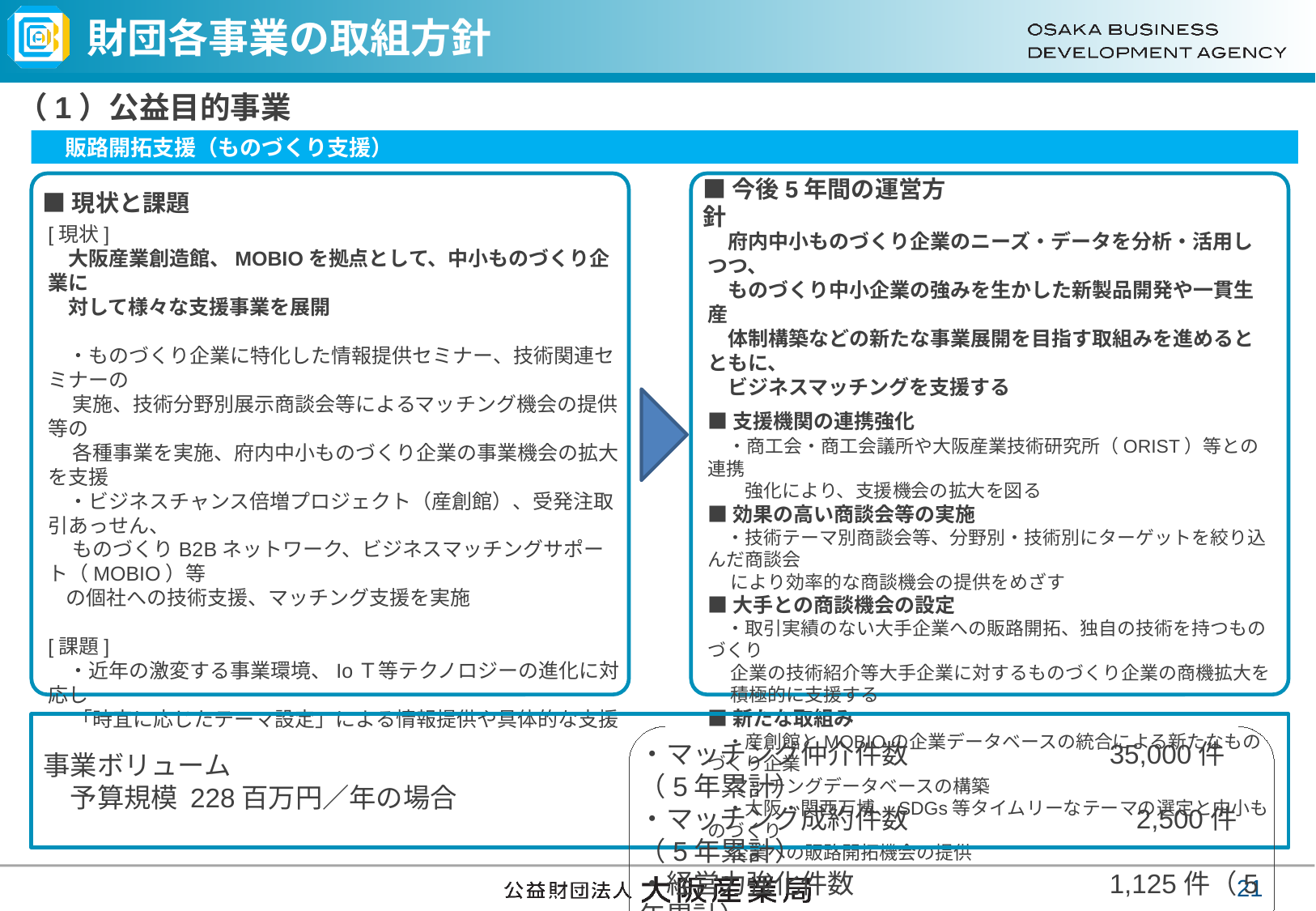

# 財団各事業の取組方針
（1）公益目的事業
　販路開拓支援（ものづくり支援）

■現状と課題
■今後5年間の運営方針
[現状]
　大阪産業創造館、MOBIOを拠点として、中小ものづくり企業に
　対して様々な支援事業を展開

　・ものづくり企業に特化した情報提供セミナー、技術関連セミナーの
　 実施、技術分野別展示商談会等によるマッチング機会の提供等の
　 各種事業を実施、府内中小ものづくり企業の事業機会の拡大を支援
　・ビジネスチャンス倍増プロジェクト（産創館）、受発注取引あっせん、
　 ものづくりB2Bネットワーク、ビジネスマッチングサポート（MOBIO）等
   の個社への技術支援、マッチング支援を実施

[課題]
　・近年の激変する事業環境、IoＴ等テクノロジーの進化に対応し
　 「時宜に応じたテーマ設定」による情報提供や具体的な支援

　府内中小ものづくり企業のニーズ・データを分析・活用しつつ、
　ものづくり中小企業の強みを生かした新製品開発や一貫生産
　体制構築などの新たな事業展開を目指す取組みを進めるとともに、
　ビジネスマッチングを支援する
■支援機関の連携強化
　・商工会・商工会議所や大阪産業技術研究所（ORIST）等との連携
　　強化により、支援機会の拡大を図る
■効果の高い商談会等の実施
　・技術テーマ別商談会等、分野別・技術別にターゲットを絞り込んだ商談会
　 により効率的な商談機会の提供をめざす
■大手との商談機会の設定
　・取引実績のない大手企業への販路開拓、独自の技術を持つものづくり
　 企業の技術紹介等大手企業に対するものづくり企業の商機拡大を
　 積極的に支援する
■新たな取組み
　・産創館とMOBIOの企業データベースの統合による新たなものづくり企業
　 マッチングデータベースの構築
　・大阪・関西万博、SDGs等タイムリーなテーマの選定と中小ものづくり
　 企業への販路開拓機会の提供

事業ボリューム
　予算規模 228百万円／年の場合
・マッチング仲介件数　　　　　　　 35,000件（5年累計）
・マッチング成約件数　　　　　 　　　2,500件（5年累計）
・経営力強化件数　　　　　　 　　　1,125件（5年累計）
21